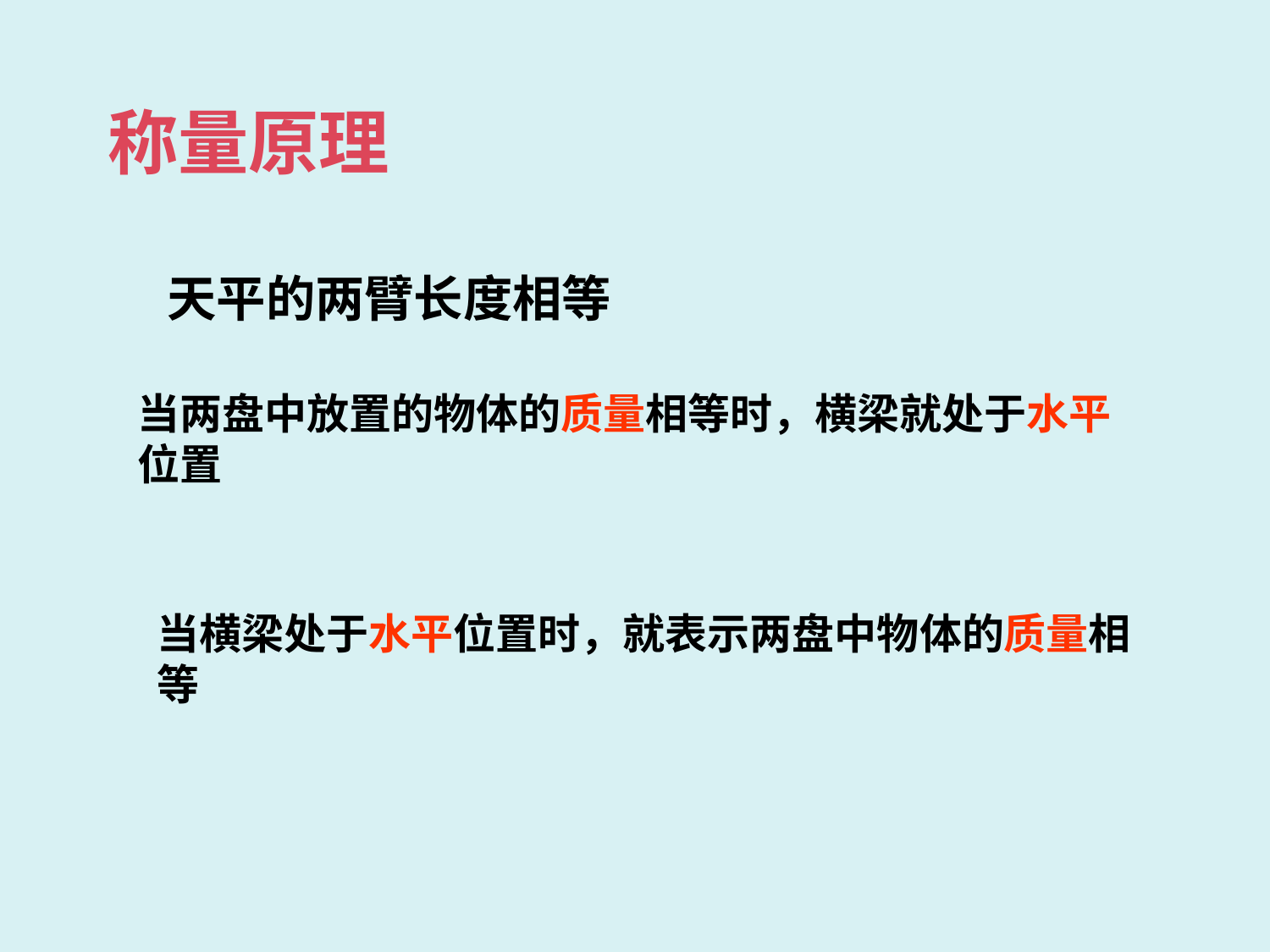

# 称量原理
天平的两臂长度相等
当两盘中放置的物体的质量相等时，横梁就处于水平位置
当横梁处于水平位置时，就表示两盘中物体的质量相等